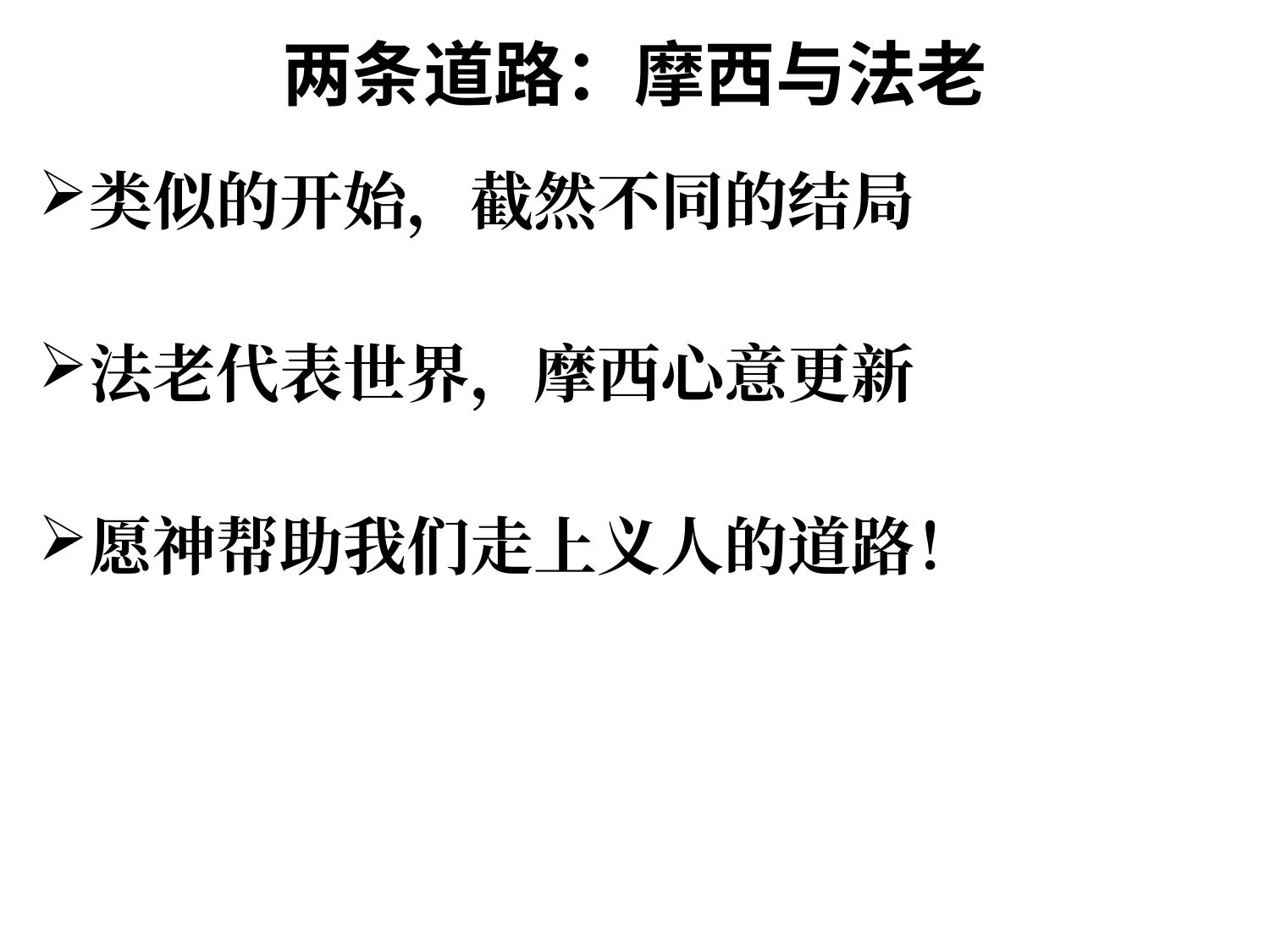

# 两条道路：摩西与法老
类似的开始，截然不同的结局

法老代表世界，摩西心意更新

愿神帮助我们走上义人的道路！